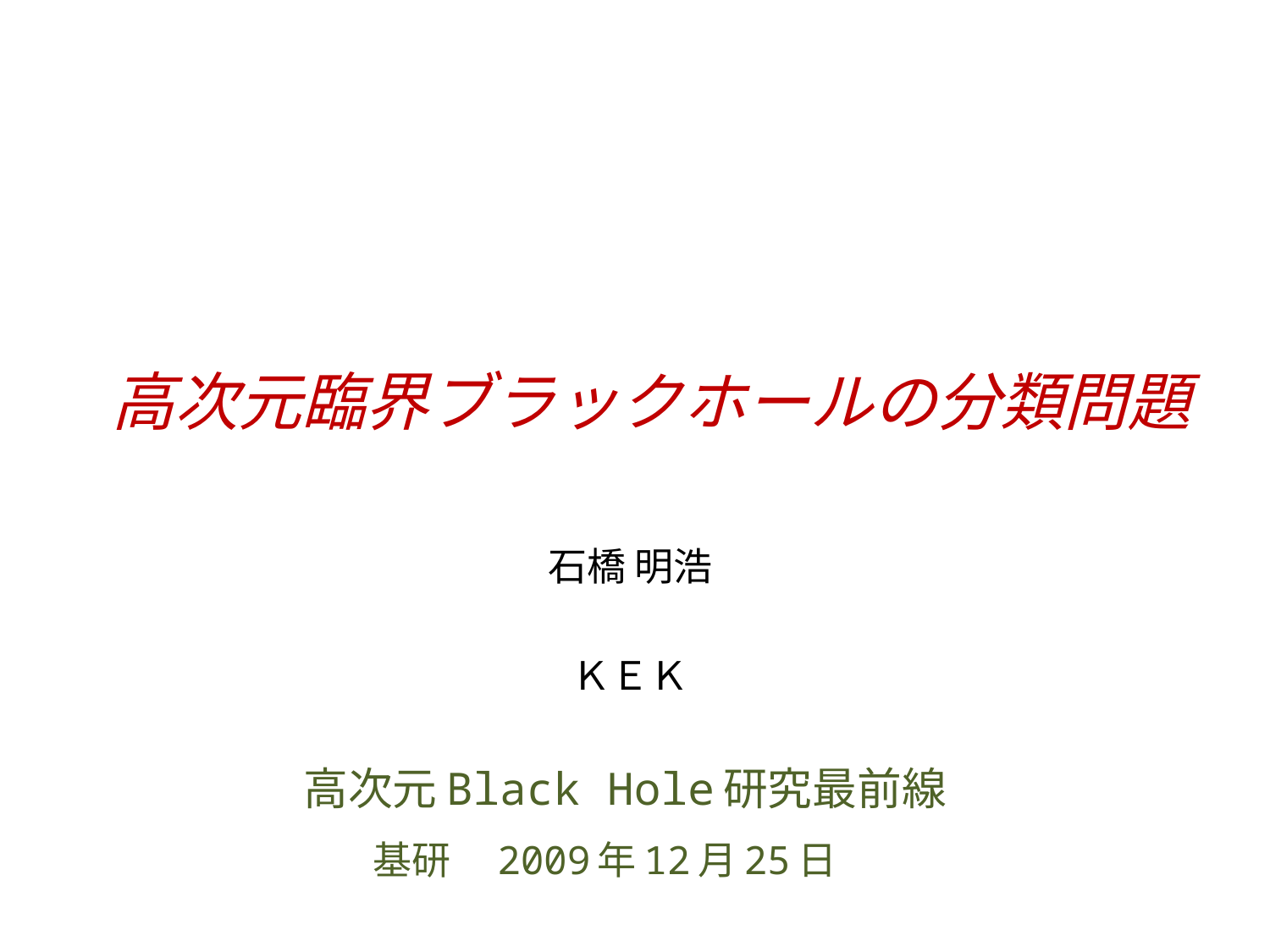

# 高次元臨界ブラックホールの分類問題
石橋 明浩

ＫＥＫ

高次元Black Hole研究最前線
基研　2009年12月25日